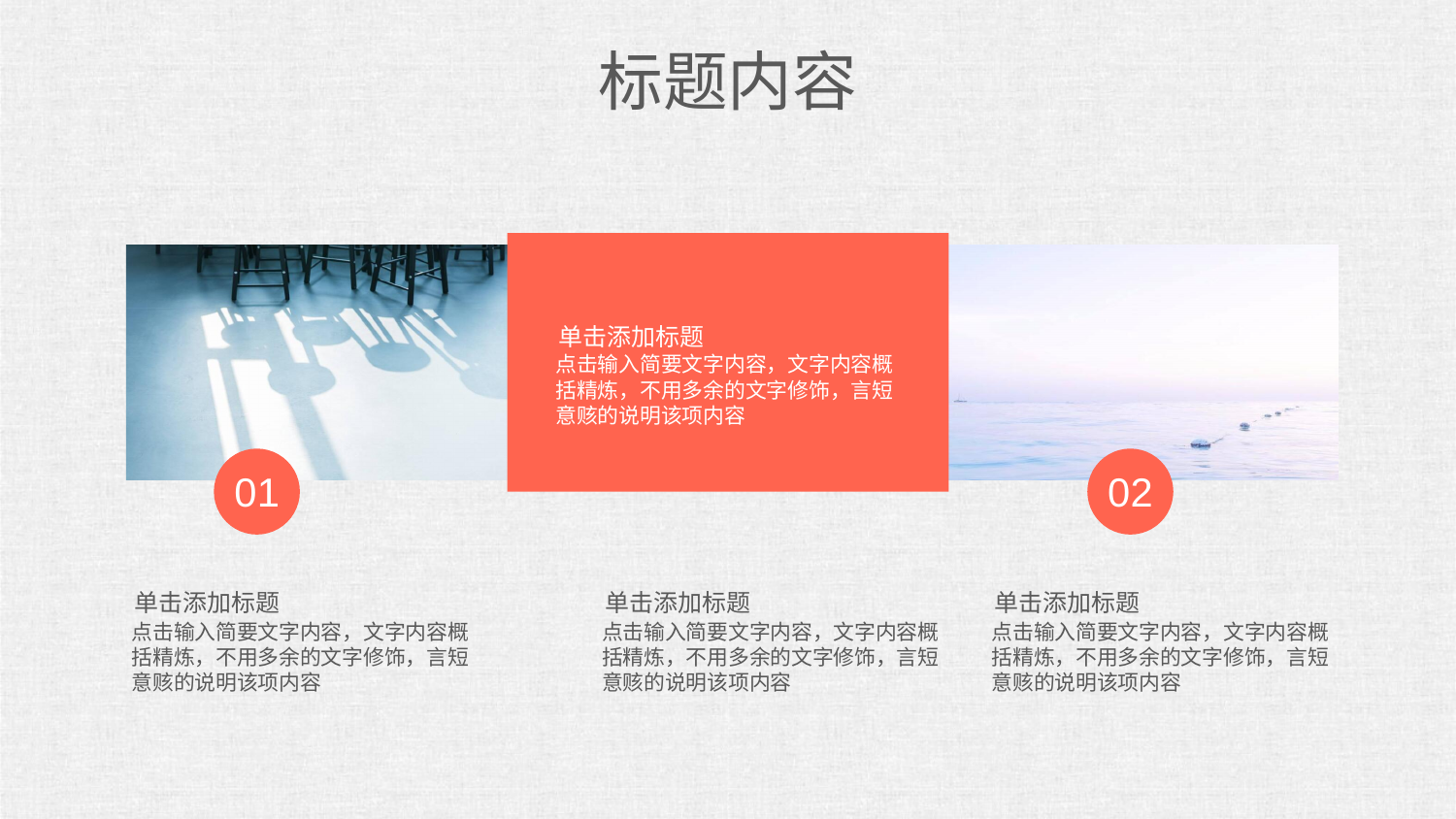

标题内容

单击添加标题
点击输入简要文字内容，文字内容概括精炼，不用多余的文字修饰，言短意赅的说明该项内容

01

02
单击添加标题
单击添加标题
单击添加标题
点击输入简要文字内容，文字内容概括精炼，不用多余的文字修饰，言短意赅的说明该项内容
点击输入简要文字内容，文字内容概括精炼，不用多余的文字修饰，言短意赅的说明该项内容
点击输入简要文字内容，文字内容概括精炼，不用多余的文字修饰，言短意赅的说明该项内容